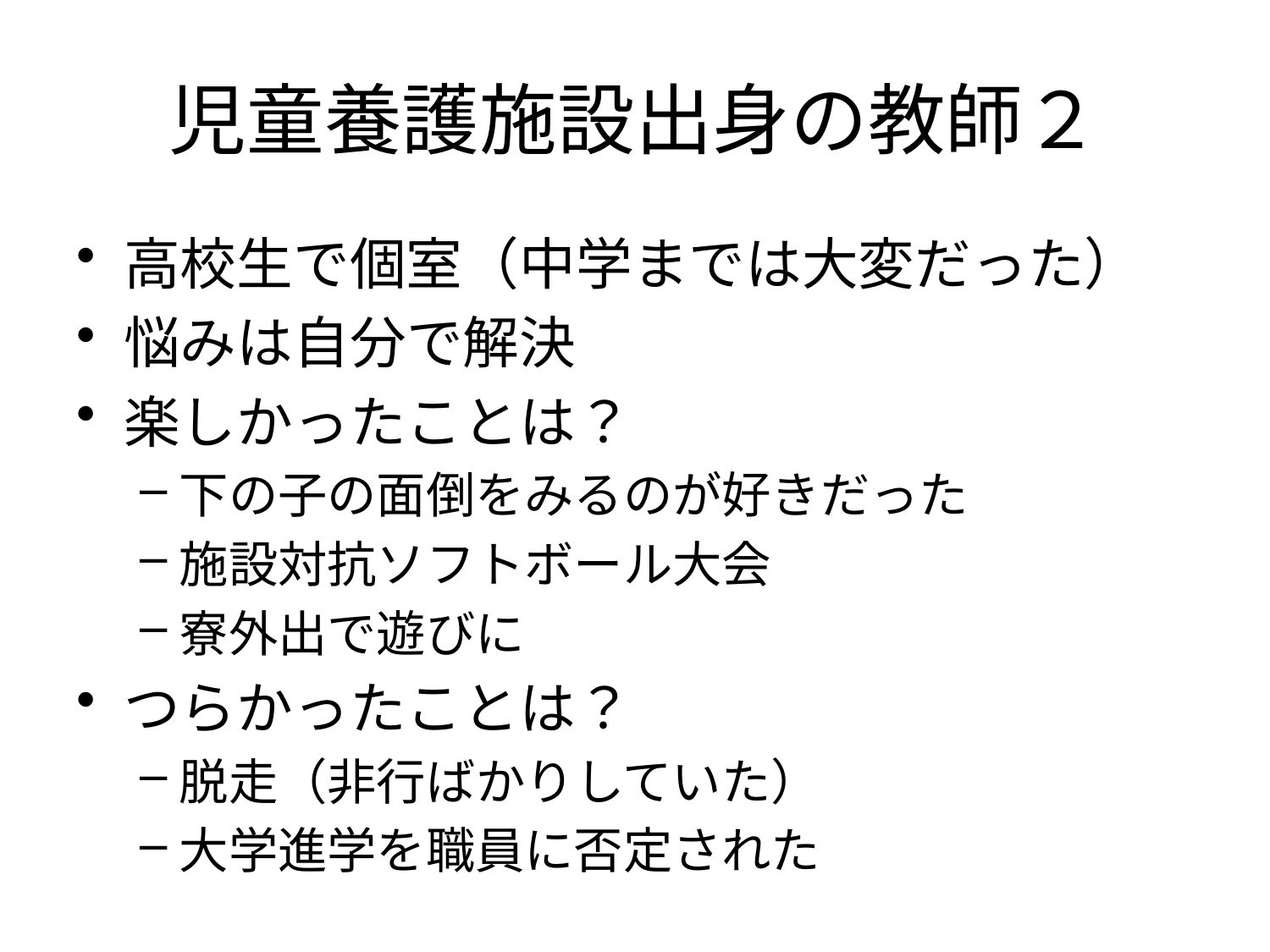

# 児童養護施設出身の教師２
高校生で個室（中学までは大変だった）
悩みは自分で解決
楽しかったことは？
下の子の面倒をみるのが好きだった
施設対抗ソフトボール大会
寮外出で遊びに
つらかったことは？
脱走（非行ばかりしていた）
大学進学を職員に否定された